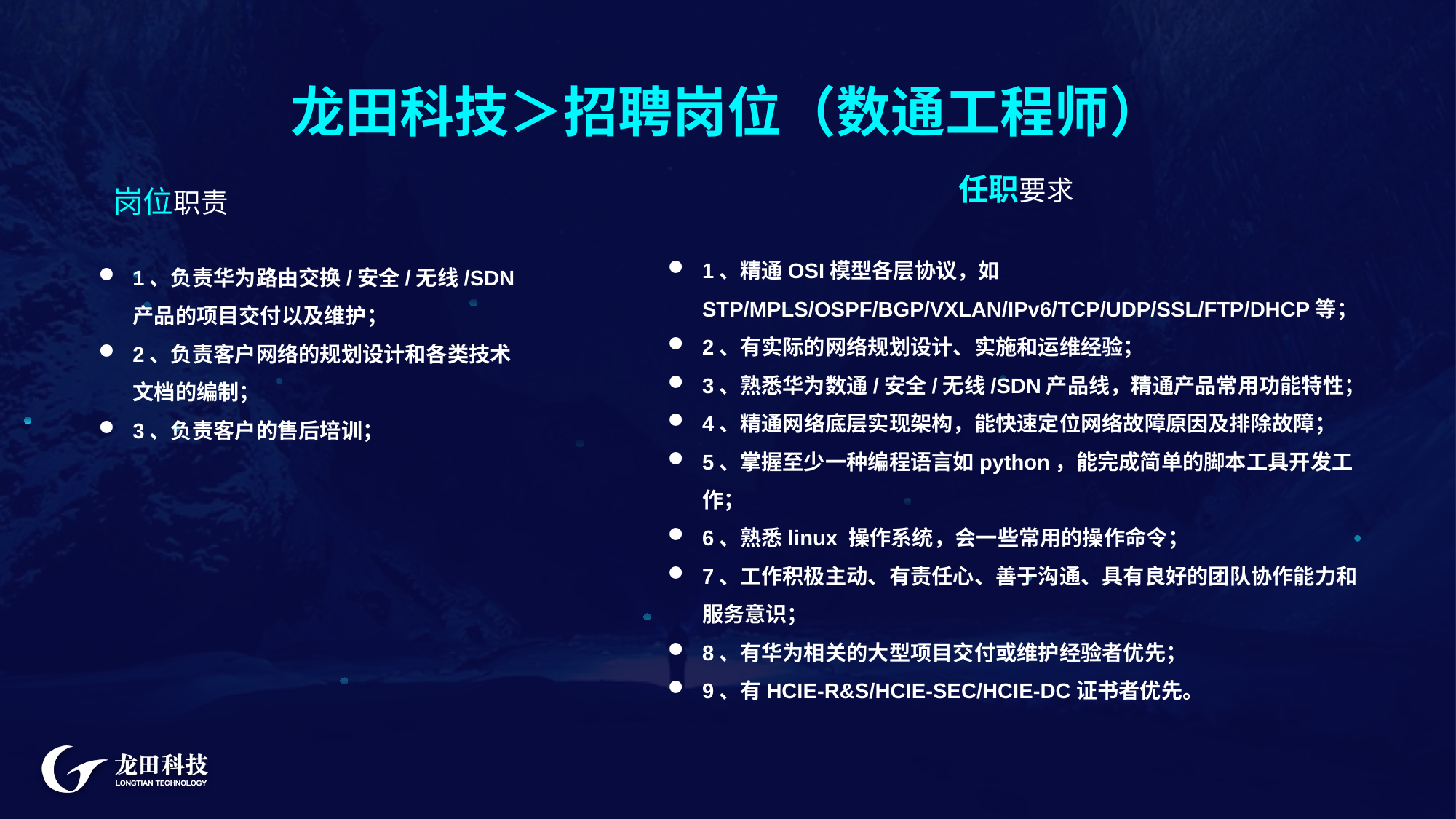

龙田科技＞招聘岗位（数通工程师）

任职要求

1、精通OSI模型各层协议，如 STP/MPLS/OSPF/BGP/VXLAN/IPv6/TCP/UDP/SSL/FTP/DHCP等；
2、有实际的网络规划设计、实施和运维经验；
3、熟悉华为数通/安全/无线/SDN产品线，精通产品常用功能特性；
4、精通网络底层实现架构，能快速定位网络故障原因及排除故障；
5、掌握至少一种编程语言如python，能完成简单的脚本工具开发工作；
6、熟悉linux 操作系统，会一些常用的操作命令；
7、工作积极主动、有责任心、善于沟通、具有良好的团队协作能力和服务意识；
8、有华为相关的大型项目交付或维护经验者优先；
9、有HCIE-R&S/HCIE-SEC/HCIE-DC证书者优先。

 岗位职责

1、负责华为路由交换/安全/无线/SDN产品的项目交付以及维护；
2、负责客户网络的规划设计和各类技术文档的编制；
3、负责客户的售后培训；